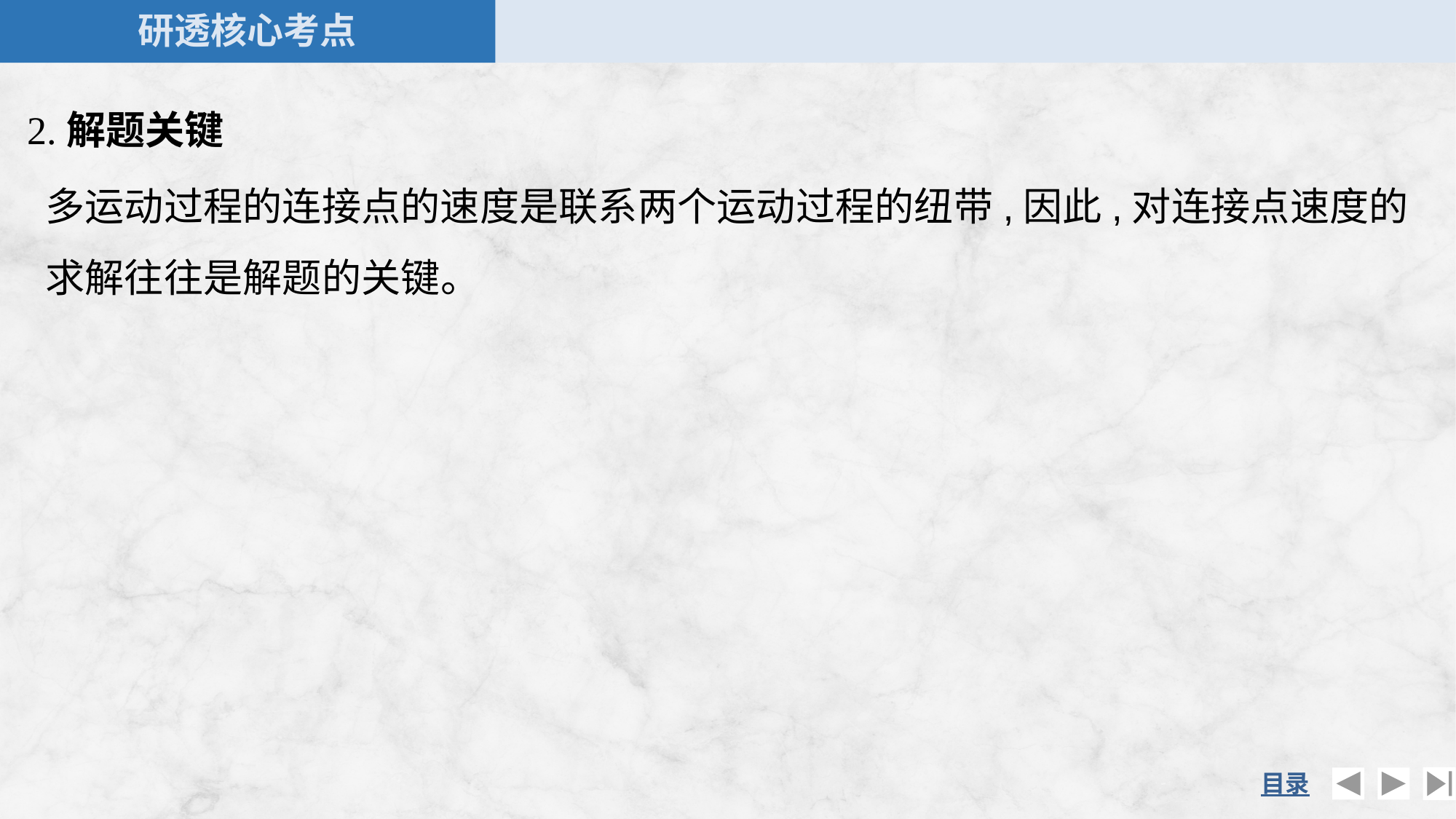

2.解题关键
多运动过程的连接点的速度是联系两个运动过程的纽带,因此,对连接点速度的求解往往是解题的关键。